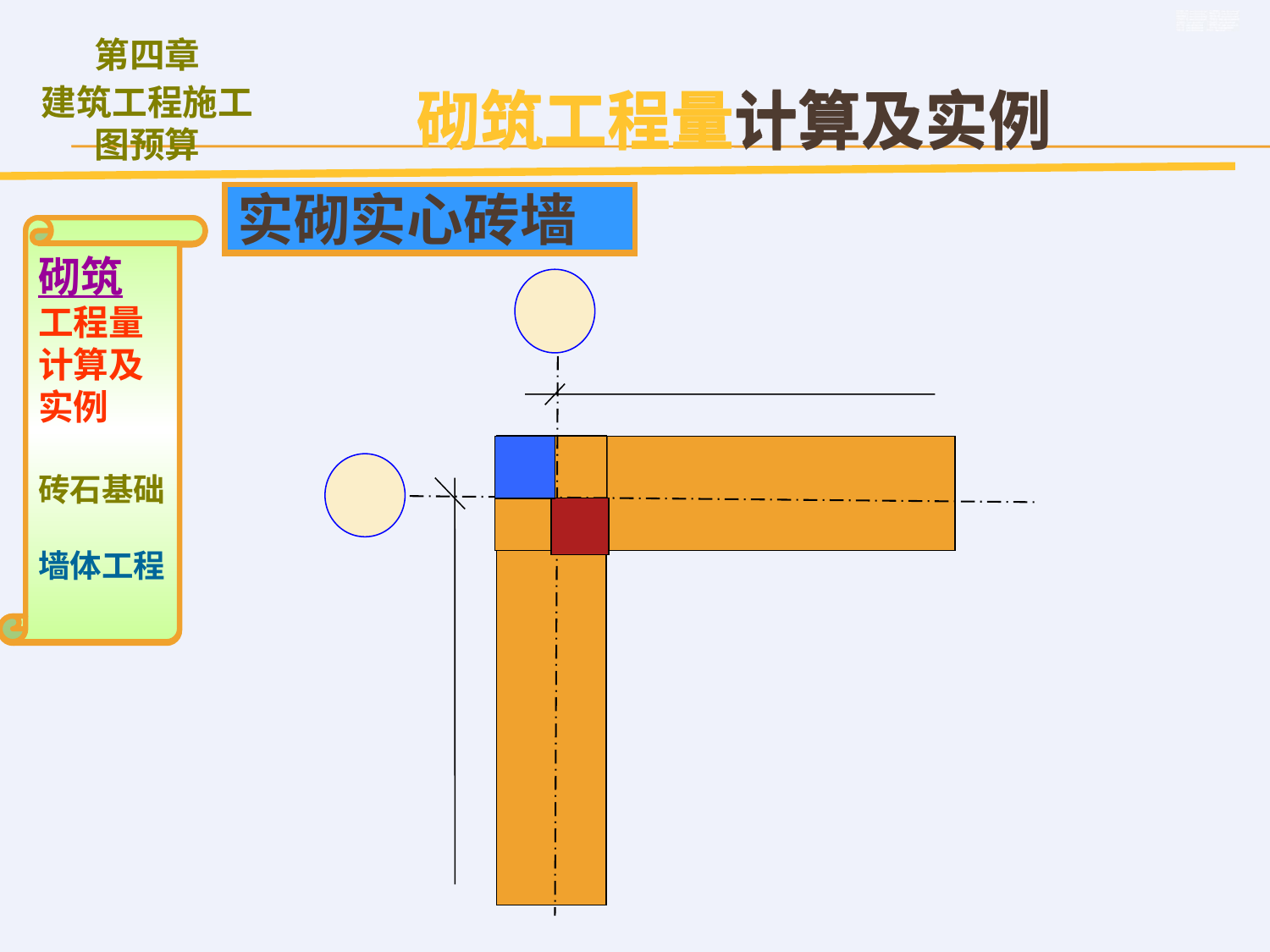

砌筑工程量计算及实例
砌筑工程量计算及实例
实砌实心砖墙
实砌实心砖墙
实砌实心砖墙
砌筑
工程量计算及实例

砖石基础

墙体工程

砌筑
工程量计算及实例

砖石基础

墙体工程

砌筑
工程量计算及实例

砖石基础

墙体工程

38